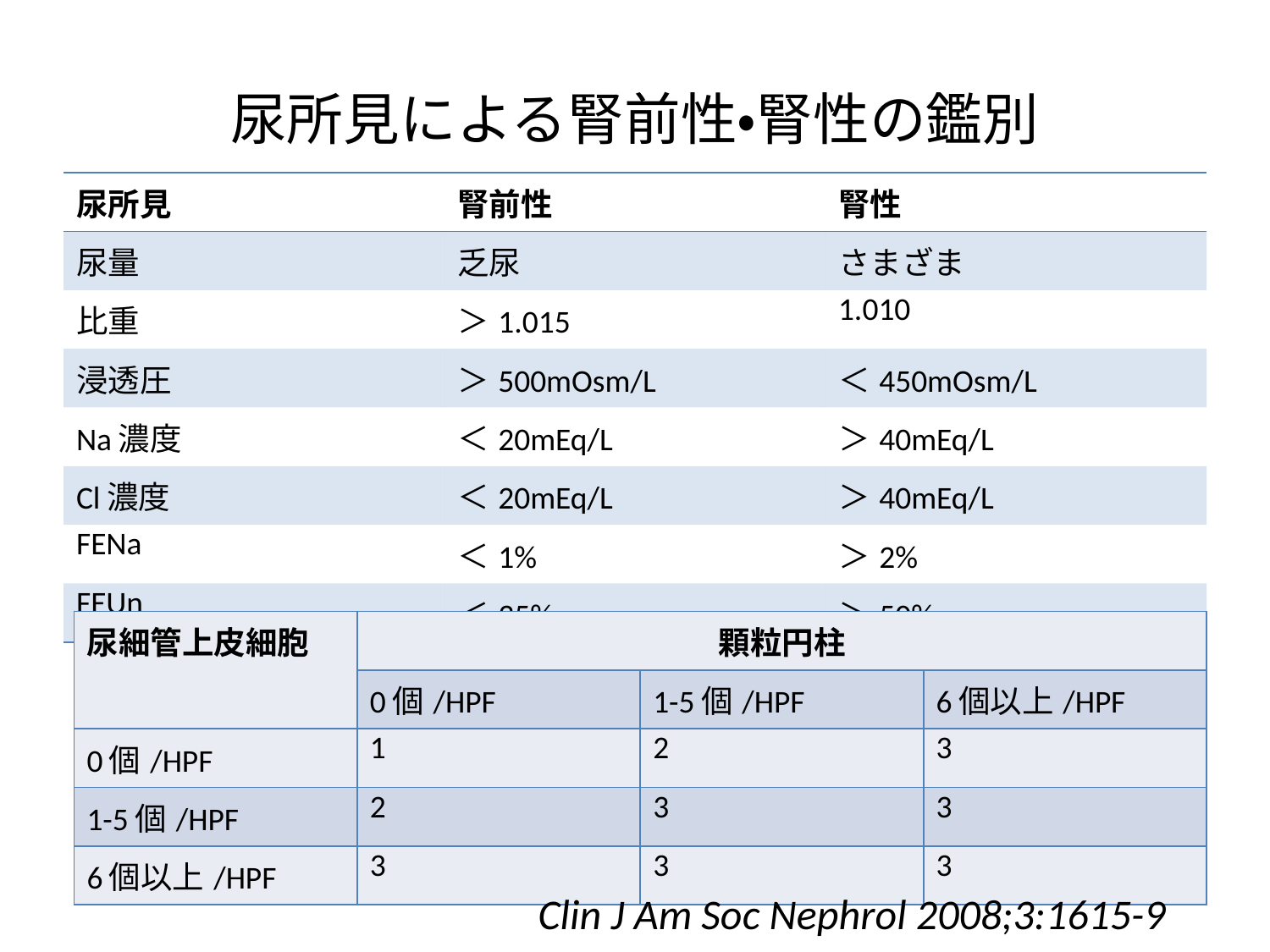

# 尿所見による腎前性・腎性の鑑別
| 尿所見 | 腎前性 | 腎性 |
| --- | --- | --- |
| 尿量 | 乏尿 | さまざま |
| 比重 | ＞1.015 | 1.010 |
| 浸透圧 | ＞500mOsm/L | ＜450mOsm/L |
| Na濃度 | ＜20mEq/L | ＞40mEq/L |
| Cl濃度 | ＜20mEq/L | ＞40mEq/L |
| FENa | ＜1% | ＞2% |
| FEUn | ＜35% | ＞50% |
| 尿細管上皮細胞 | 顆粒円柱 |  |  |
| --- | --- | --- | --- |
|  | 0個/HPF | 1-5個/HPF | 6個以上/HPF |
| 0個/HPF | 1 | 2 | 3 |
| 1-5個/HPF | 2 | 3 | 3 |
| 6個以上/HPF | 3 | 3 | 3 |
Clin J Am Soc Nephrol 2008;3:1615-9